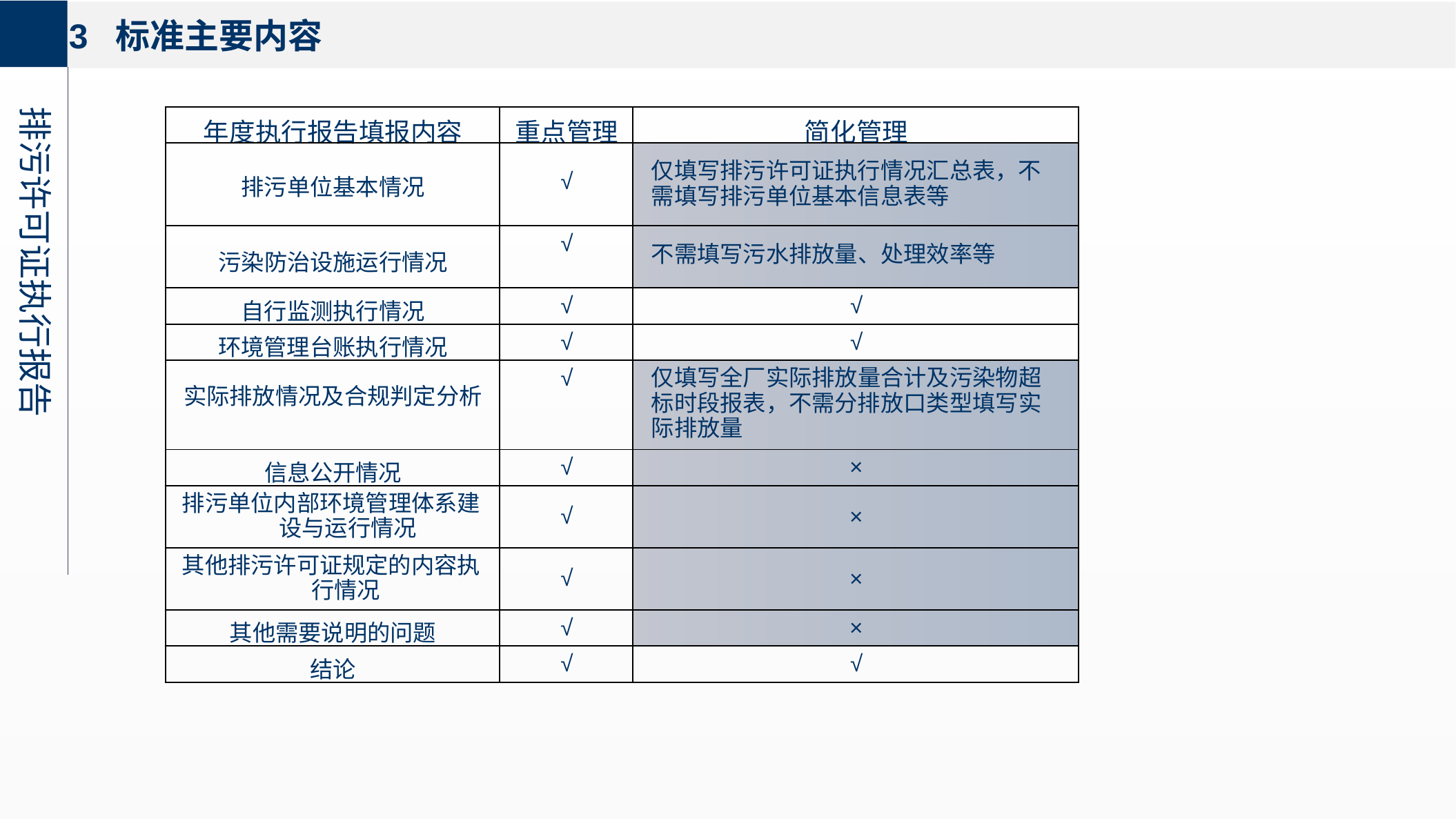

3  标准主要内容
排污许可证执行报告
| 年度执行报告填报内容 | 重点管理 | 简化管理 |
| --- | --- | --- |
| 排污单位基本情况 | √ | 仅填写排污许可证执行情况汇总表，不需填写排污单位基本信息表等 |
| 污染防治设施运行情况 | √ | 不需填写污水排放量、处理效率等 |
| 自行监测执行情况 | √ | √ |
| 环境管理台账执行情况 | √ | √ |
| 实际排放情况及合规判定分析 | √ | 仅填写全厂实际排放量合计及污染物超标时段报表，不需分排放口类型填写实际排放量 |
| 信息公开情况 | √ | × |
| 排污单位内部环境管理体系建设与运行情况 | √ | × |
| 其他排污许可证规定的内容执行情况 | √ | × |
| 其他需要说明的问题 | √ | × |
| 结论 | √ | √ |